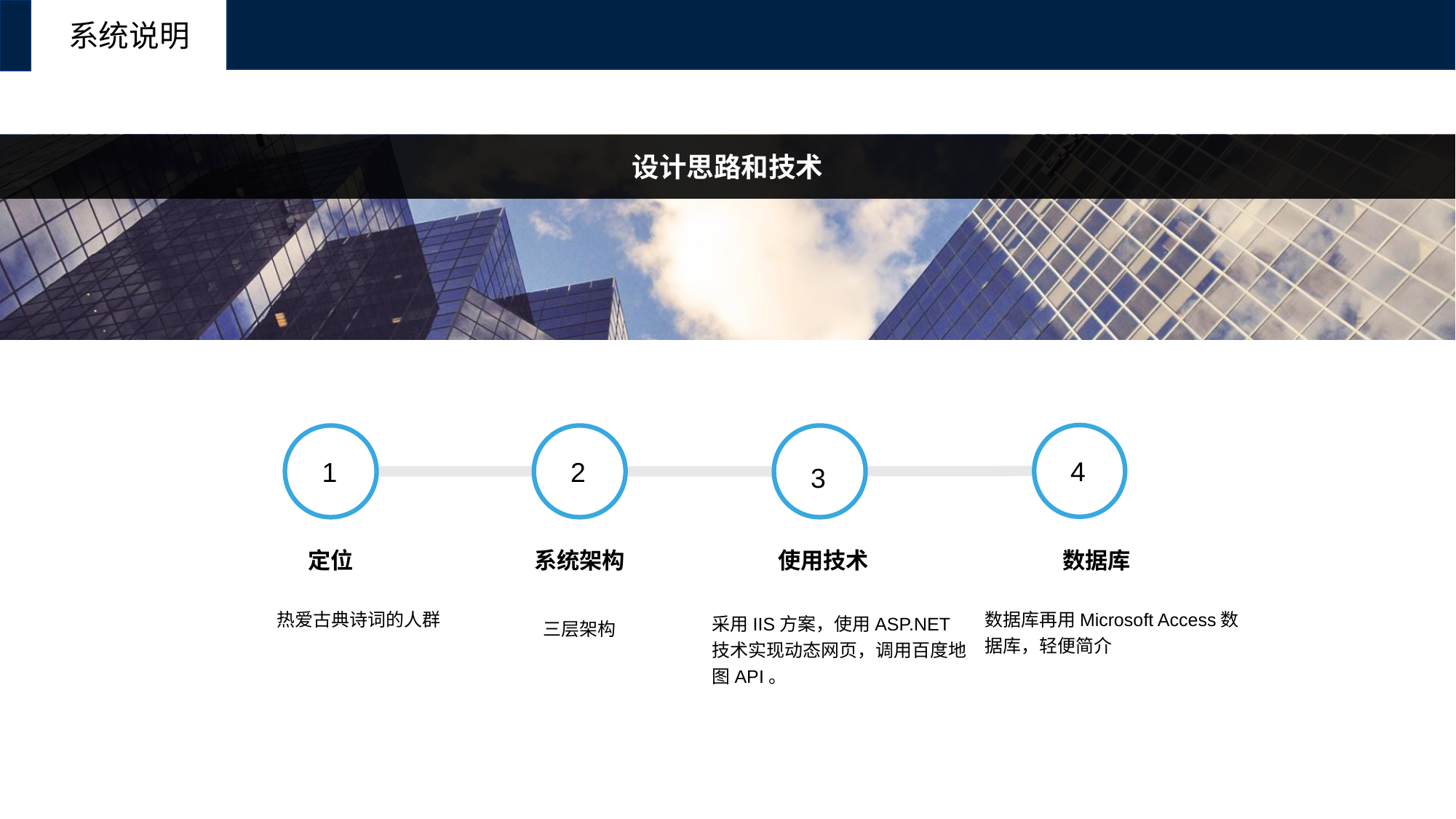

系统说明

设计思路和技术

 4
1
 1

 2

 3
使用技术
定位
系统架构
数据库
热爱古典诗词的人群
数据库再用Microsoft Access数据库，轻便简介
采用IIS方案，使用ASP.NET技术实现动态网页，调用百度地图API。
三层架构